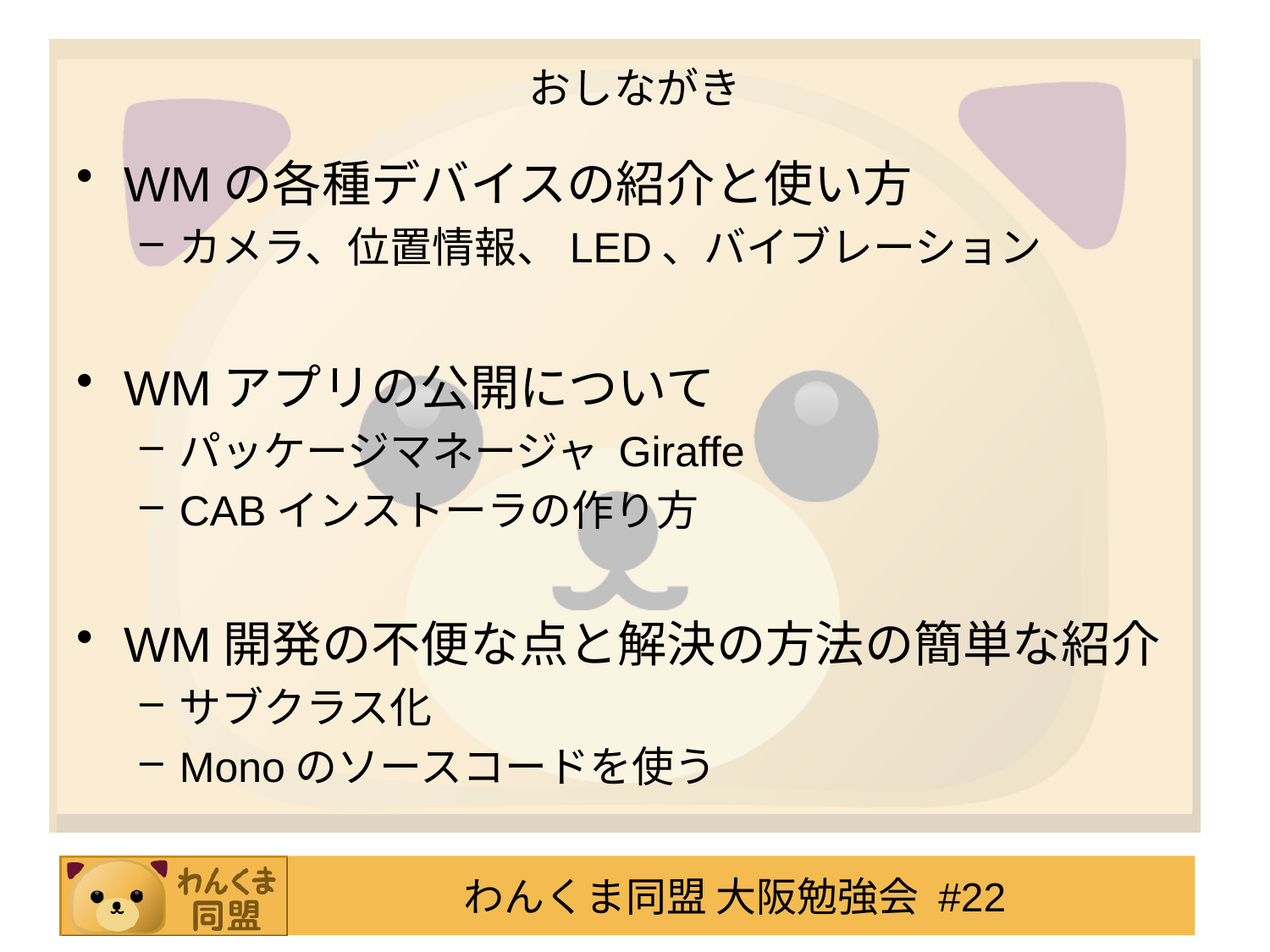

# おしながき
WMの各種デバイスの紹介と使い方
カメラ、位置情報、LED、バイブレーション

WMアプリの公開について
パッケージマネージャ Giraffe
CABインストーラの作り方

WM開発の不便な点と解決の方法の簡単な紹介
サブクラス化
Monoのソースコードを使う